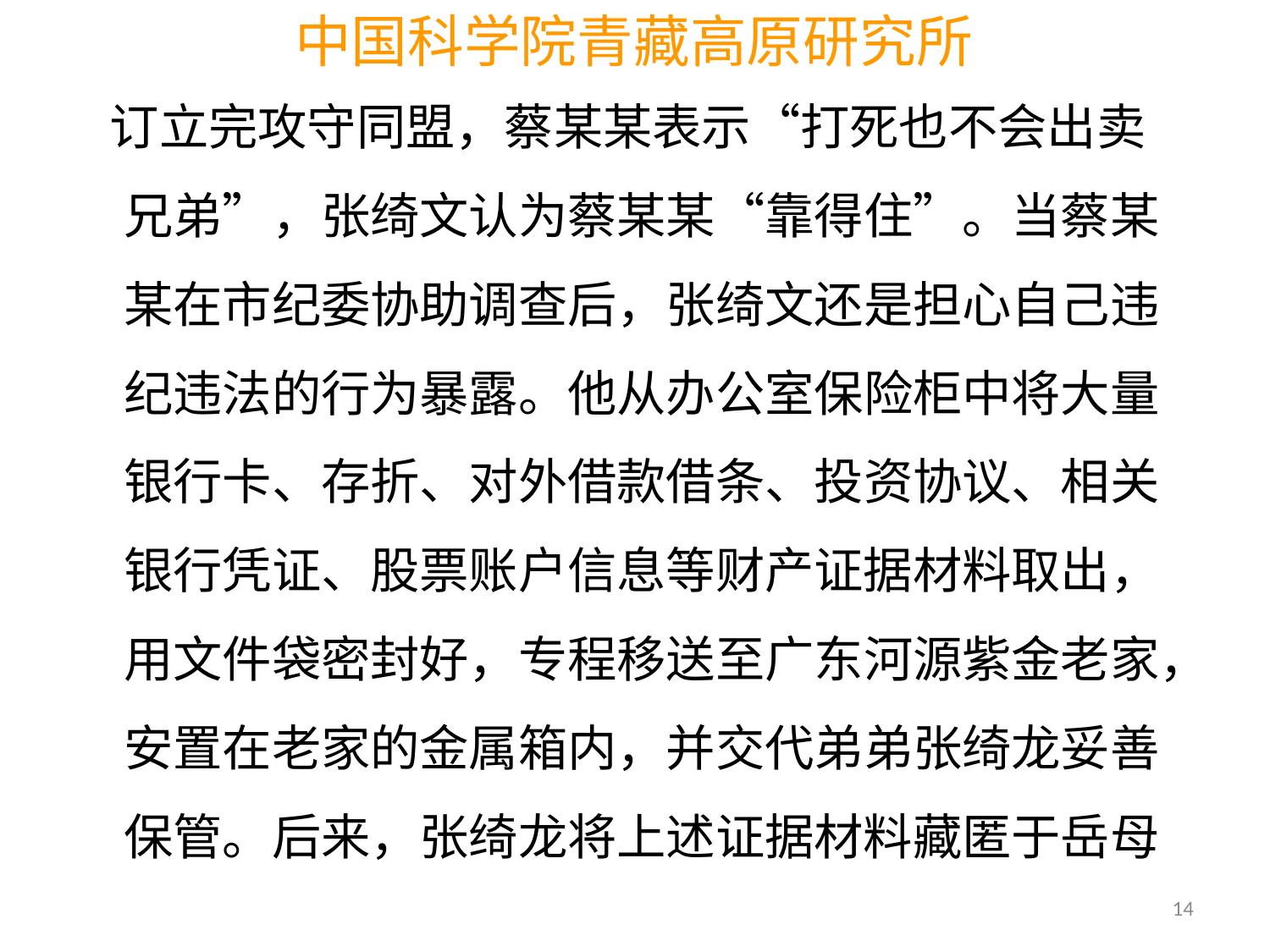

订立完攻守同盟，蔡某某表示“打死也不会出卖兄弟”，张绮文认为蔡某某“靠得住”。当蔡某某在市纪委协助调查后，张绮文还是担心自己违纪违法的行为暴露。他从办公室保险柜中将大量银行卡、存折、对外借款借条、投资协议、相关银行凭证、股票账户信息等财产证据材料取出，用文件袋密封好，专程移送至广东河源紫金老家，安置在老家的金属箱内，并交代弟弟张绮龙妥善保管。后来，张绮龙将上述证据材料藏匿于岳母
14